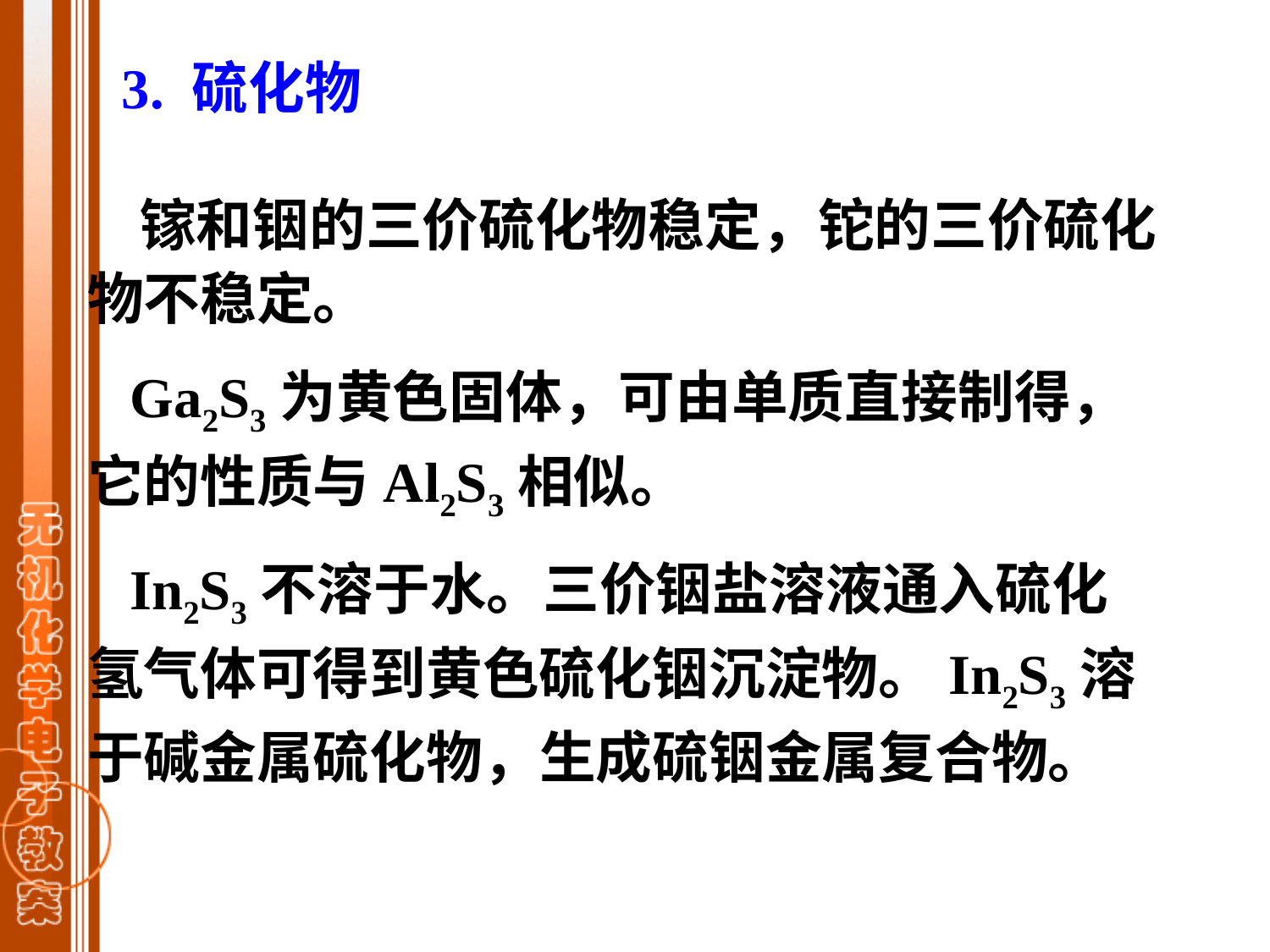

3. 硫化物
   镓和铟的三价硫化物稳定，铊的三价硫化物不稳定。
   Ga2S3为黄色固体，可由单质直接制得，它的性质与Al2S3相似。
   In2S3不溶于水。三价铟盐溶液通入硫化氢气体可得到黄色硫化铟沉淀物。In2S3溶于碱金属硫化物，生成硫铟金属复合物。
73